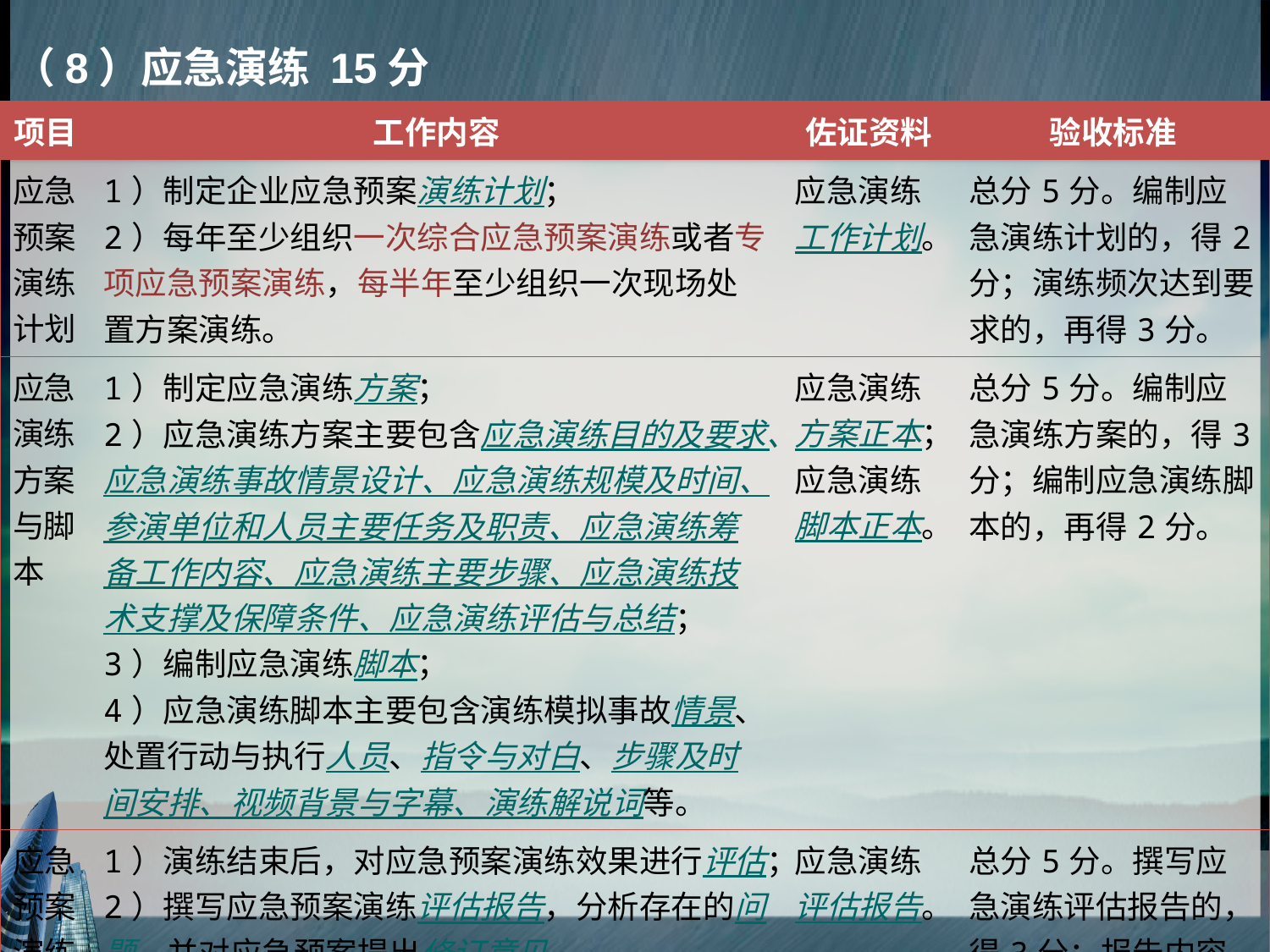

（8）应急演练 15分
| 项目 | 工作内容 | 佐证资料 | 验收标准 |
| --- | --- | --- | --- |
| 应急预案演练计划 | 1）制定企业应急预案演练计划； 2）每年至少组织一次综合应急预案演练或者专项应急预案演练，每半年至少组织一次现场处置方案演练。 | 应急演练工作计划。 | 总分5分。编制应急演练计划的，得2分；演练频次达到要求的，再得3分。 |
| 应急演练方案与脚本 | 1）制定应急演练方案； 2）应急演练方案主要包含应急演练目的及要求、应急演练事故情景设计、应急演练规模及时间、参演单位和人员主要任务及职责、应急演练筹备工作内容、应急演练主要步骤、应急演练技术支撑及保障条件、应急演练评估与总结； 3）编制应急演练脚本； 4）应急演练脚本主要包含演练模拟事故情景、处置行动与执行人员、指令与对白、步骤及时间安排、视频背景与字幕、演练解说词等。 | 应急演练方案正本； 应急演练脚本正本。 | 总分5分。编制应急演练方案的，得3分；编制应急演练脚本的，再得2分。 |
| 应急预案演练评估 | 1）演练结束后，对应急预案演练效果进行评估； 2）撰写应急预案演练评估报告，分析存在的问题，并对应急预案提出修订意见。 | 应急演练评估报告。 | 总分5分。撰写应急演练评估报告的，得3分；报告内容提及预案修订意见的，再得2分。 |